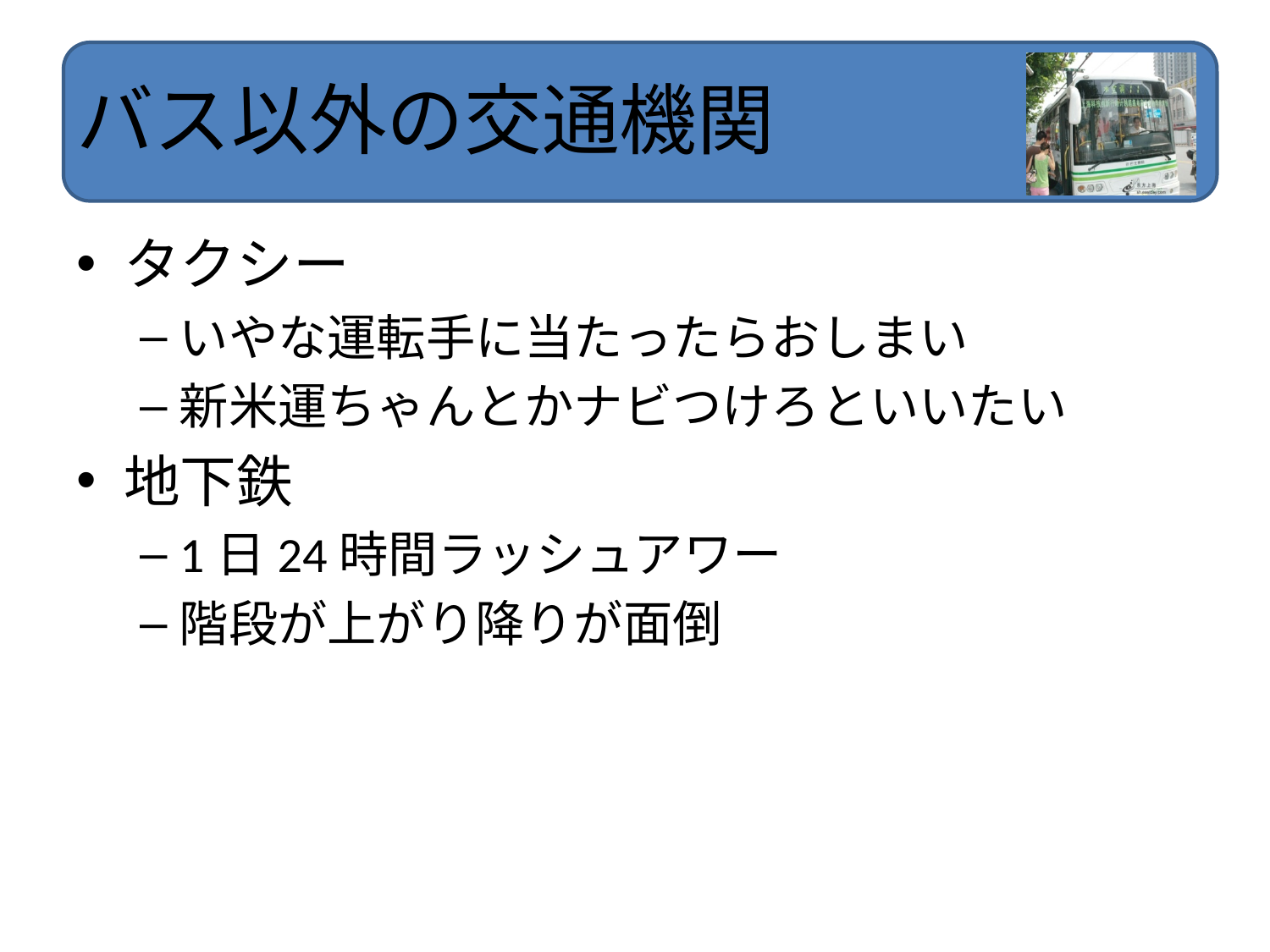

# バス以外の交通機関
タクシー
いやな運転手に当たったらおしまい
新米運ちゃんとかナビつけろといいたい
地下鉄
1日24時間ラッシュアワー
階段が上がり降りが面倒